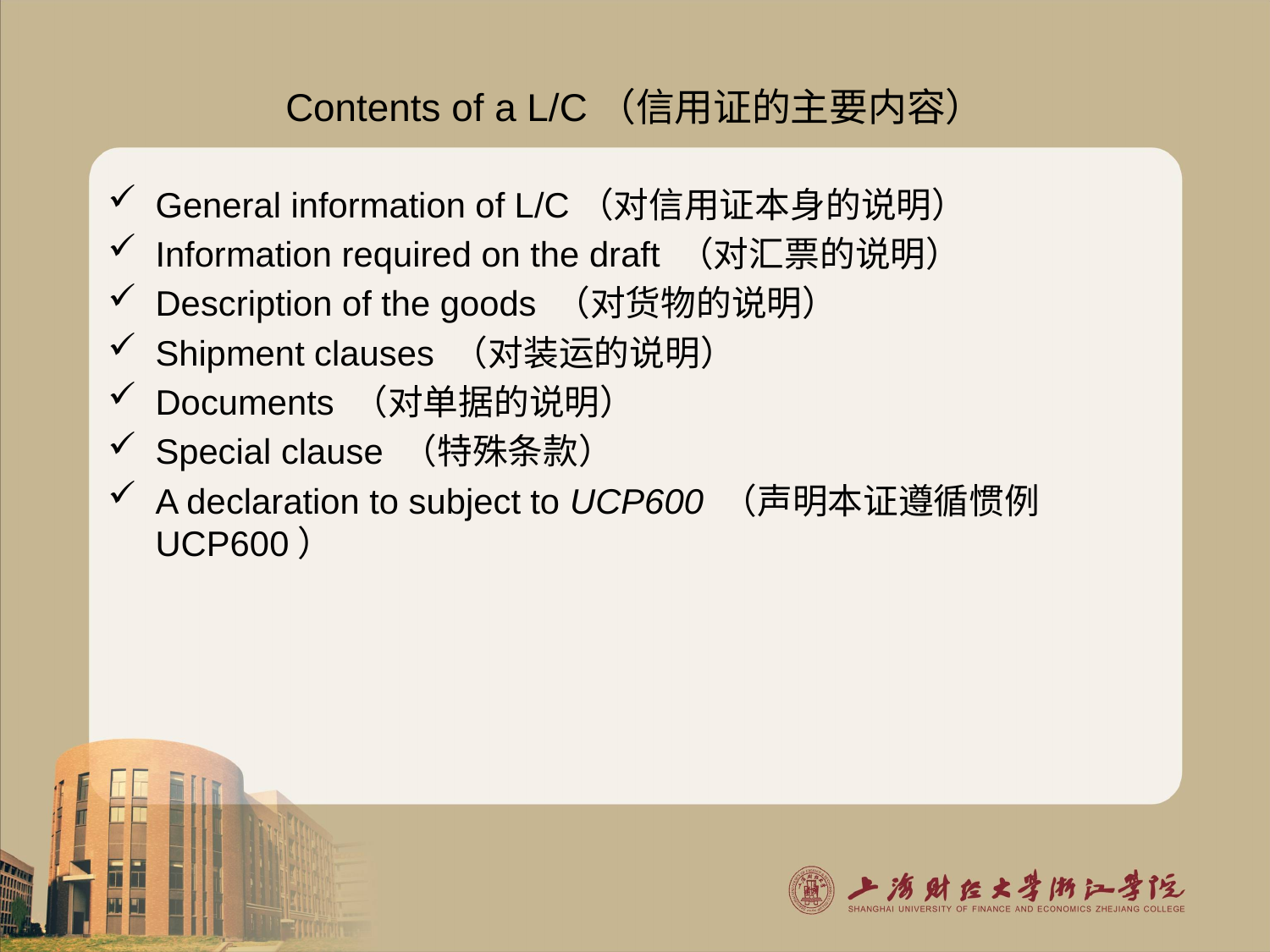

# Contents of a L/C（信用证的主要内容）
General information of L/C（对信用证本身的说明）
Information required on the draft （对汇票的说明）
Description of the goods （对货物的说明）
Shipment clauses （对装运的说明）
Documents （对单据的说明）
Special clause （特殊条款）
A declaration to subject to UCP600 （声明本证遵循惯例UCP600）